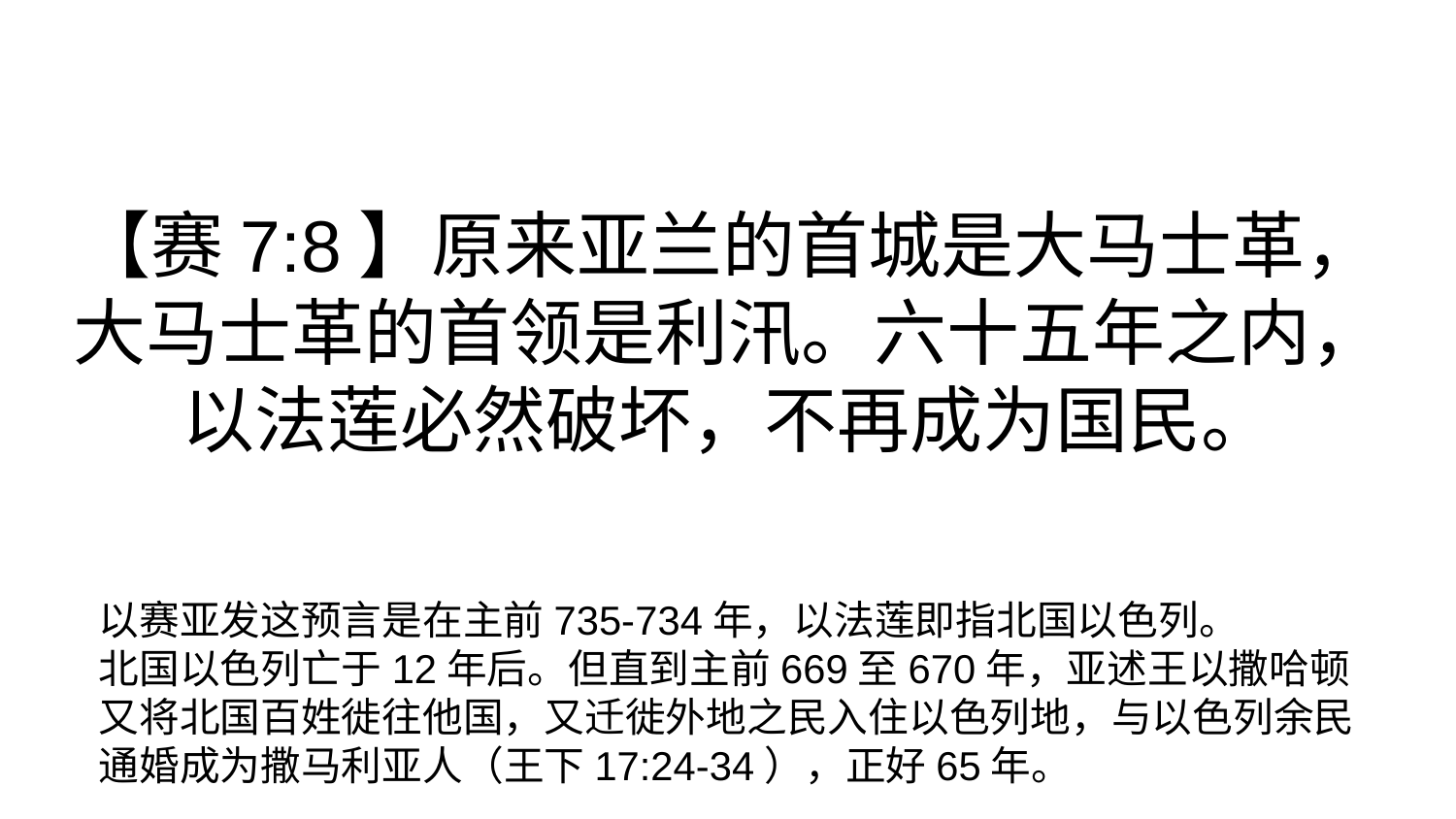

# 【赛7:8】原来亚兰的首城是大马士革，大马士革的首领是利汛。六十五年之内，以法莲必然破坏，不再成为国民。
以赛亚发这预言是在主前735-734年，以法莲即指北国以色列。
北国以色列亡于12年后。但直到主前669至670年，亚述王以撒哈顿又将北国百姓徙往他国，又迁徙外地之民入住以色列地，与以色列余民通婚成为撒马利亚人（王下17:24-34），正好65年。